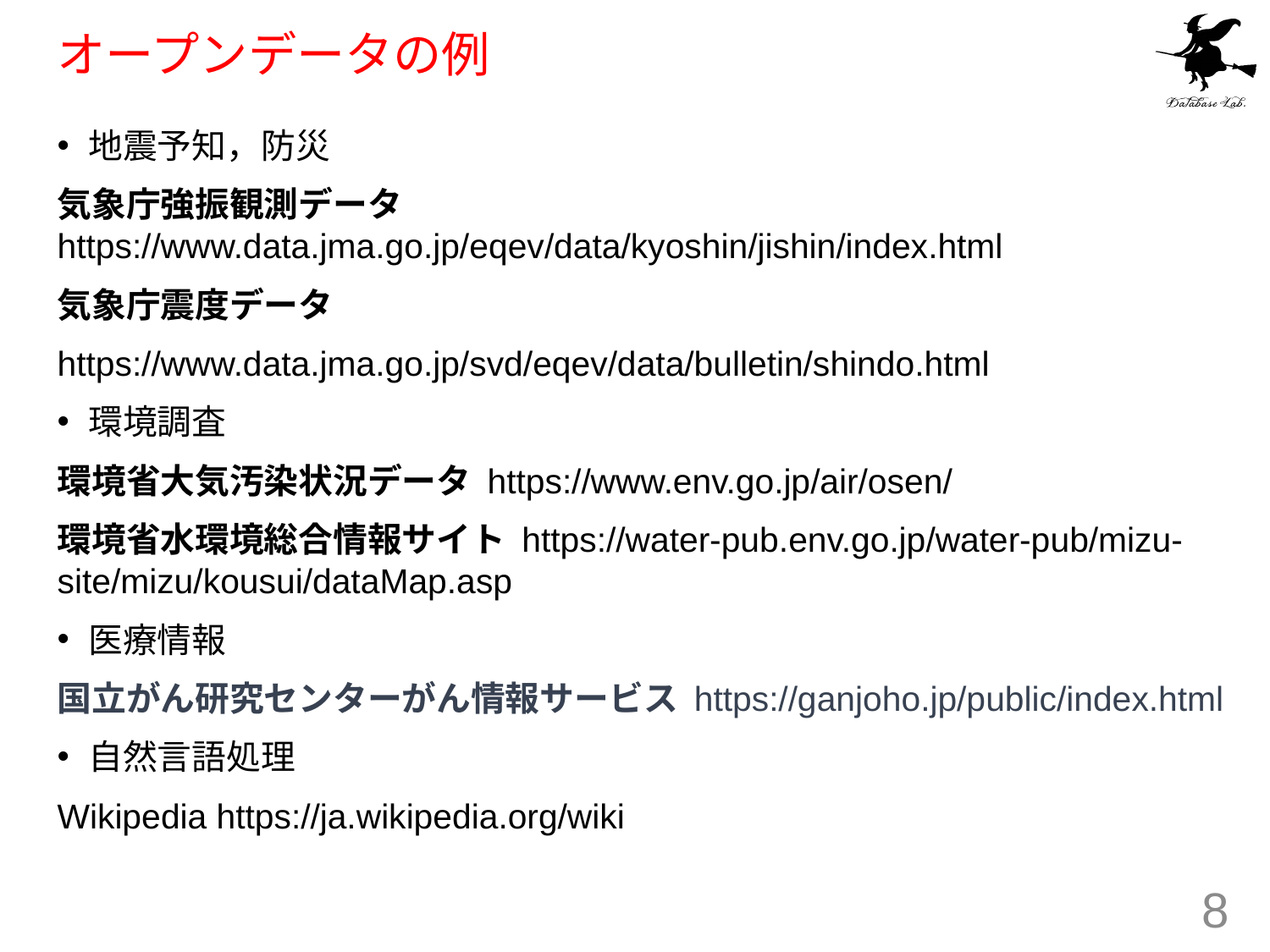

# オープンデータの例
地震予知，防災
気象庁強振観測データ https://www.data.jma.go.jp/eqev/data/kyoshin/jishin/index.html
気象庁震度データ
https://www.data.jma.go.jp/svd/eqev/data/bulletin/shindo.html
環境調査
環境省大気汚染状況データ https://www.env.go.jp/air/osen/
環境省水環境総合情報サイト https://water-pub.env.go.jp/water-pub/mizu-site/mizu/kousui/dataMap.asp
医療情報
国立がん研究センターがん情報サービス https://ganjoho.jp/public/index.html
自然言語処理
Wikipedia https://ja.wikipedia.org/wiki
8